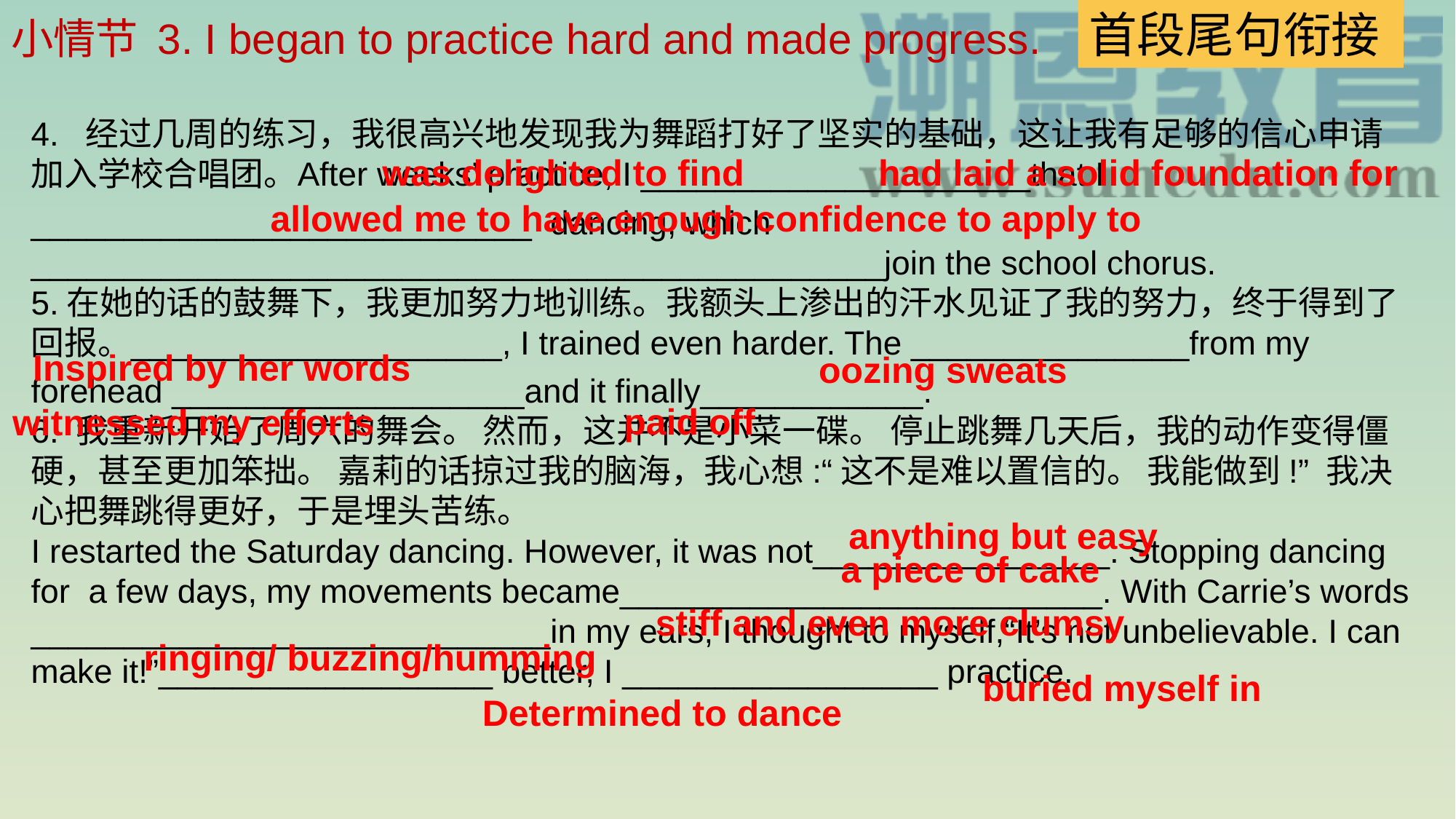

首段尾句衔接
小情节 3. I began to practice hard and made progress.
4.  经过几周的练习，我很高兴地发现我为舞蹈打好了坚实的基础，这让我有足够的信心申请加入学校合唱团。
After weeks’ practice, I _____________________that I ___________________________  dancing, which ______________________________________________join the school chorus.
5.在她的话的鼓舞下，我更加努力地训练。我额头上渗出的汗水见证了我的努力，终于得到了回报。
____________________, I trained even harder. The _______________from my forehead ___________________and it finally____________.
6. 我重新开始了周六的舞会。 然而，这并不是小菜一碟。 停止跳舞几天后，我的动作变得僵硬，甚至更加笨拙。 嘉莉的话掠过我的脑海，我心想:“这不是难以置信的。 我能做到!” 我决心把舞跳得更好，于是埋头苦练。
I restarted the Saturday dancing. However, it was not________________. Stopping dancing for  a few days, my movements became__________________________. With Carrie’s words ____________________________in my ears, I thought to myself,“It’s not unbelievable. I can make it!”__________________ better, I _________________ practice.

was delighted to find
had laid a solid foundation for
allowed me to have enough confidence to apply to
Inspired by her words
oozing sweats
paid off
witnessed my efforts
anything but easy
a piece of cake
stiff and even more clumsy
ringing/ buzzing/humming
buried myself in
Determined to dance